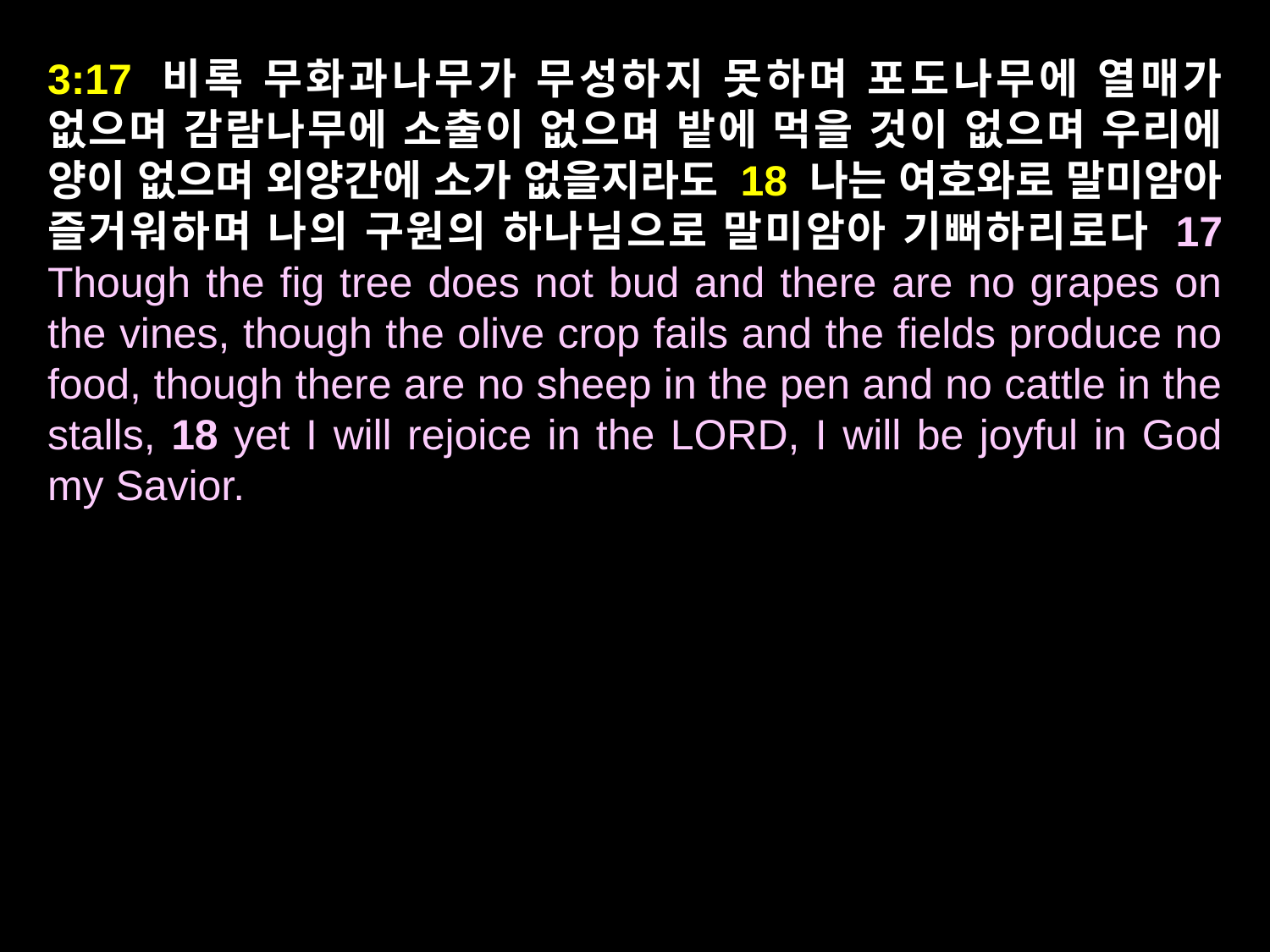

3:17 비록 무화과나무가 무성하지 못하며 포도나무에 열매가 없으며 감람나무에 소출이 없으며 밭에 먹을 것이 없으며 우리에 양이 없으며 외양간에 소가 없을지라도 18 나는 여호와로 말미암아 즐거워하며 나의 구원의 하나님으로 말미암아 기뻐하리로다 17 Though the fig tree does not bud and there are no grapes on the vines, though the olive crop fails and the fields produce no food, though there are no sheep in the pen and no cattle in the stalls, 18 yet I will rejoice in the LORD, I will be joyful in God my Savior.